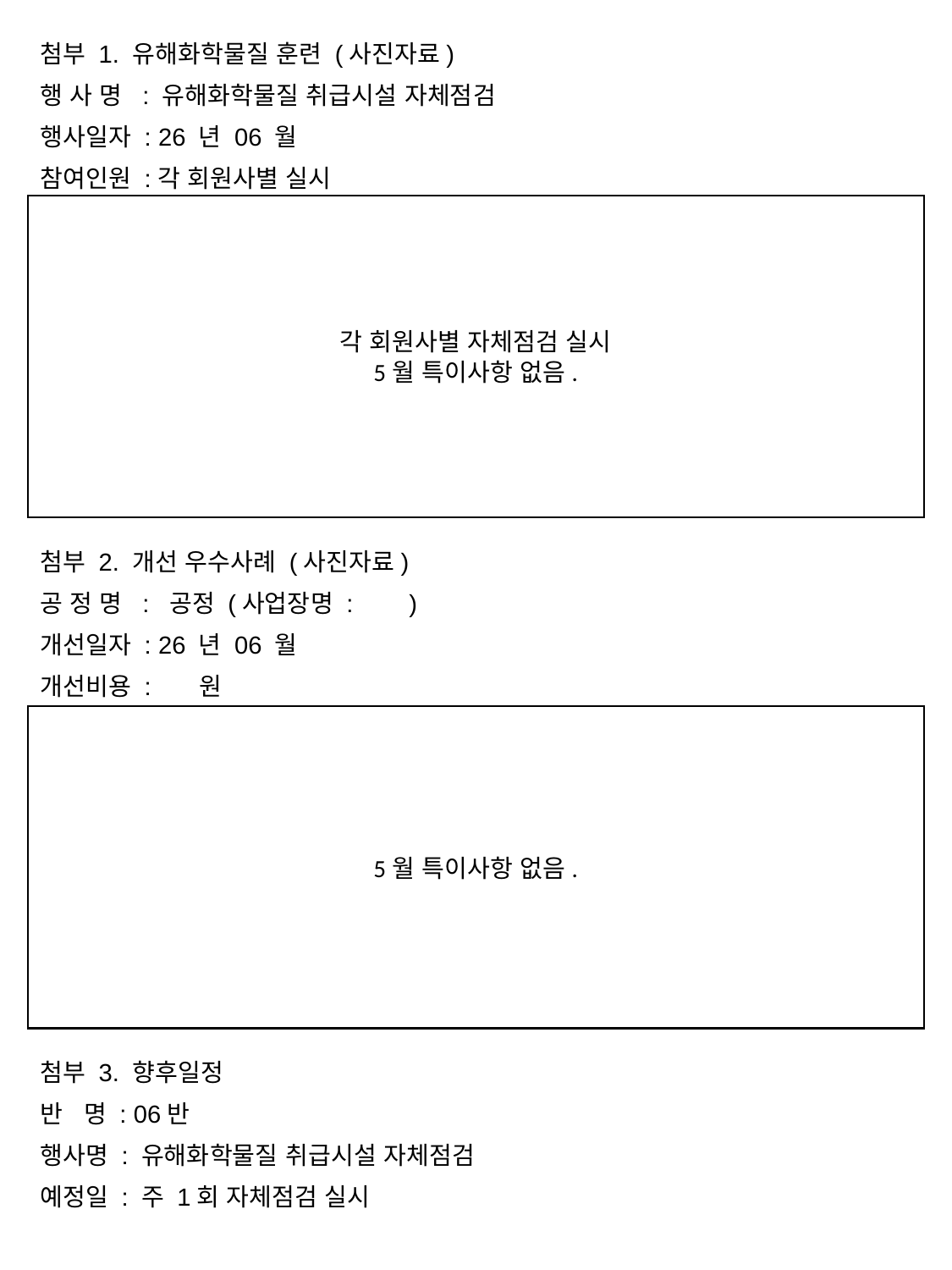

첨부 1. 유해화학물질 훈련 (사진자료)
행 사 명  : 유해화학물질 취급시설 자체점검
행사일자 : 26 년 06 월
참여인원 :각 회원사별 실시
각 회원사별 자체점검 실시
5월 특이사항 없음.
첨부 2. 개선 우수사례 (사진자료)
공 정 명  :  공정 (사업장명 :        )
개선일자 : 26 년 06 월
개선비용 :      원
5월 특이사항 없음.
첨부 3. 향후일정
반   명 : 06반
행사명 : 유해화학물질 취급시설 자체점검
예정일 : 주 1회 자체점검 실시